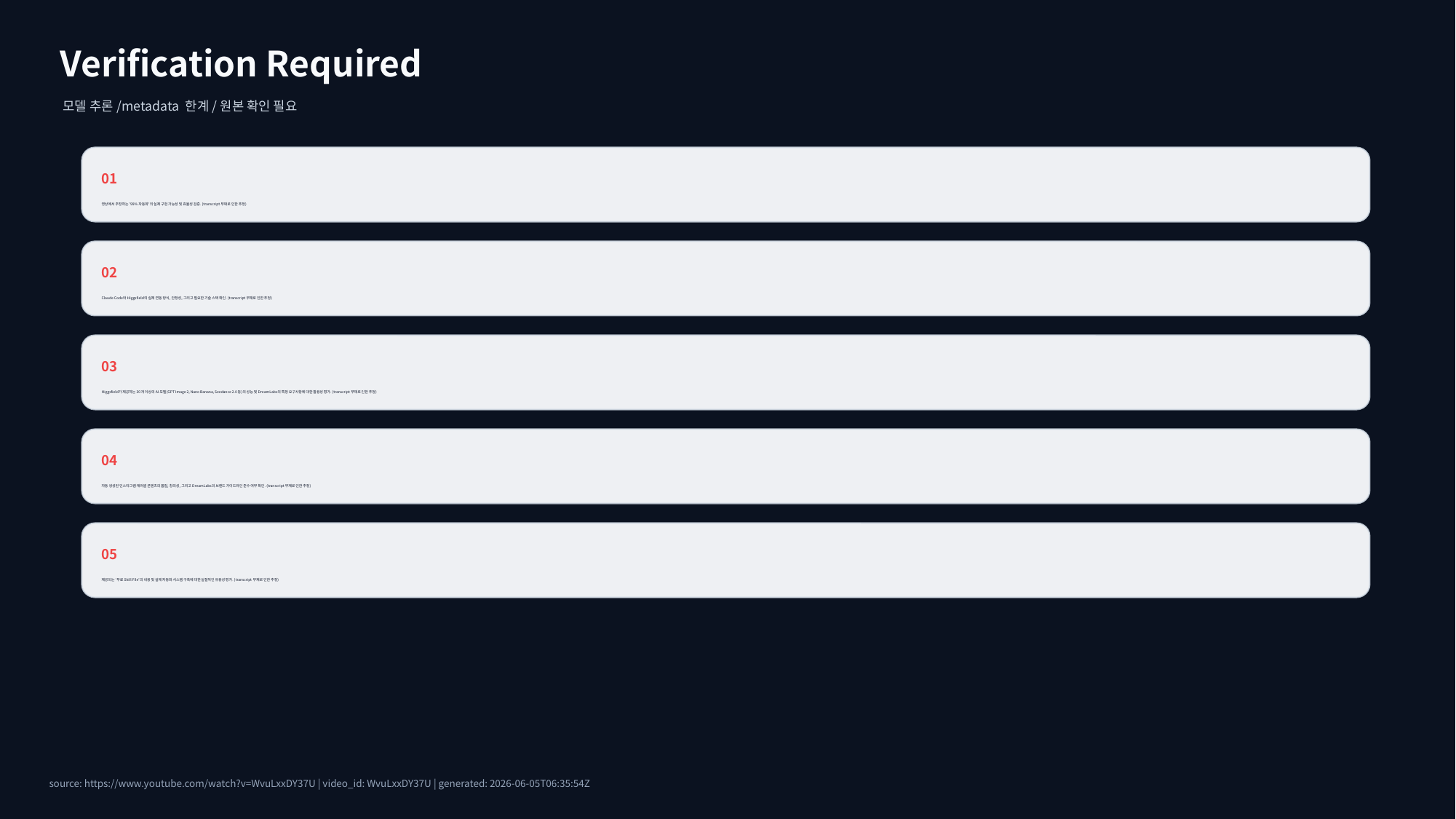

Verification Required
모델 추론/metadata 한계/원본 확인 필요

01
영상에서 주장하는 '99% 자동화'의 실제 구현 가능성 및 효율성 검증. (transcript 부재로 인한 추정)

02
Claude Code와 Higgsfield의 실제 연동 방식, 안정성, 그리고 필요한 기술 스택 확인. (transcript 부재로 인한 추정)

03
Higgsfield가 제공하는 30개 이상의 AI 모델(GPT Image 2, Nano Banana, Seedance 2.0 등)의 성능 및 DreamLabs의 특정 요구사항에 대한 활용성 평가. (transcript 부재로 인한 추정)

04
자동 생성된 인스타그램 캐러셀 콘텐츠의 품질, 창의성, 그리고 DreamLabs의 브랜드 가이드라인 준수 여부 확인. (transcript 부재로 인한 추정)

05
제공되는 '무료 Skill File'의 내용 및 실제 자동화 시스템 구축에 대한 실질적인 유용성 평가. (transcript 부재로 인한 추정)
source: https://www.youtube.com/watch?v=WvuLxxDY37U | video_id: WvuLxxDY37U | generated: 2026-06-05T06:35:54Z